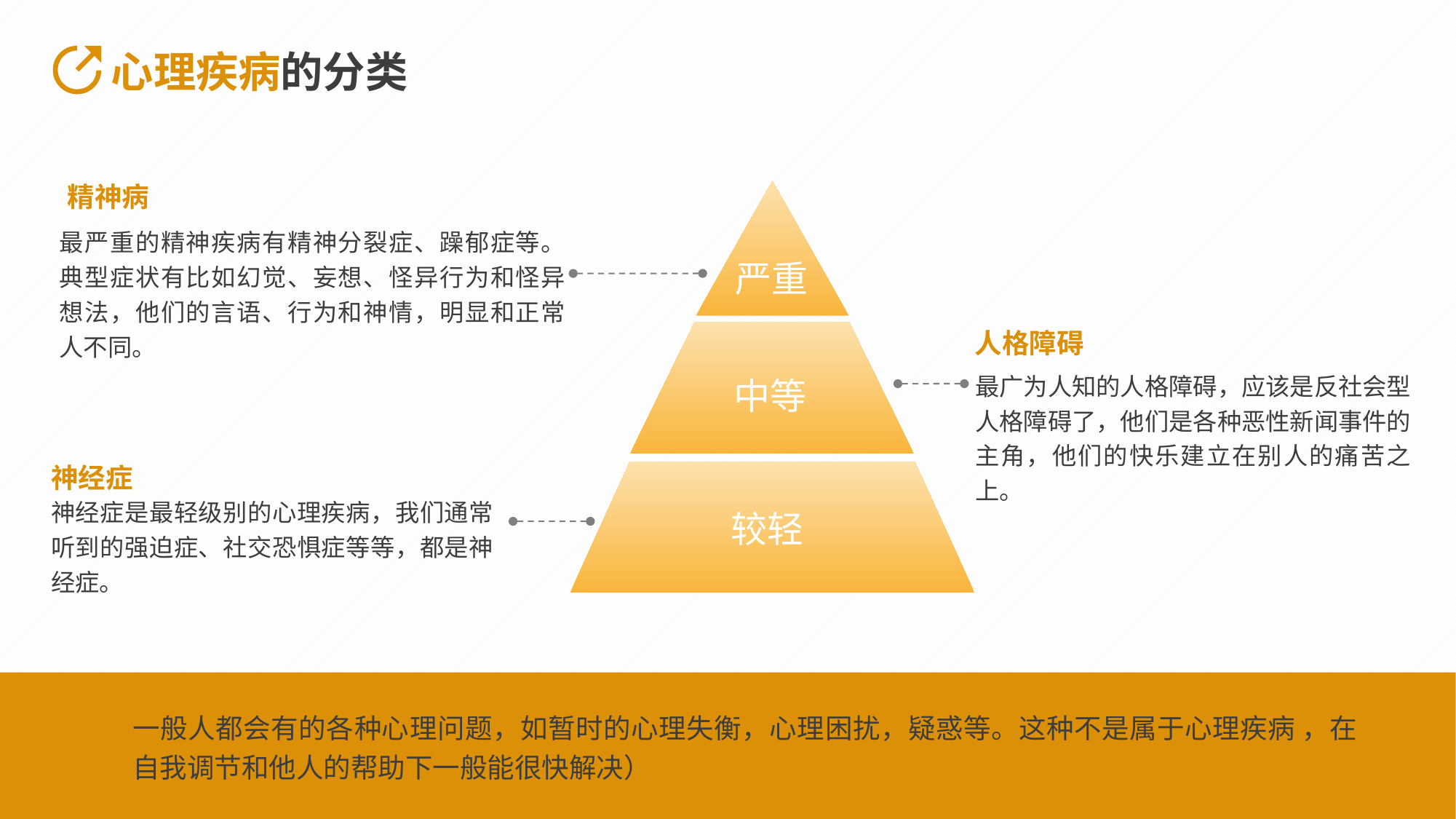

心理疾病的分类

精神病

最严重的精神疾病有精神分裂症、躁郁症等。典型症状有比如幻觉、妄想、怪异行为和怪异想法，他们的言语、行为和神情，明显和正常人不同。
严重

人格障碍
最广为人知的人格障碍，应该是反社会型人格障碍了，他们是各种恶性新闻事件的主角，他们的快乐建立在别人的痛苦之上。
中等

神经症
神经症是最轻级别的心理疾病，我们通常听到的强迫症、社交恐惧症等等，都是神经症。
较轻

一般人都会有的各种心理问题，如暂时的心理失衡，心理困扰，疑惑等。这种不是属于心理疾病 ，在自我调节和他人的帮助下一般能很快解决）